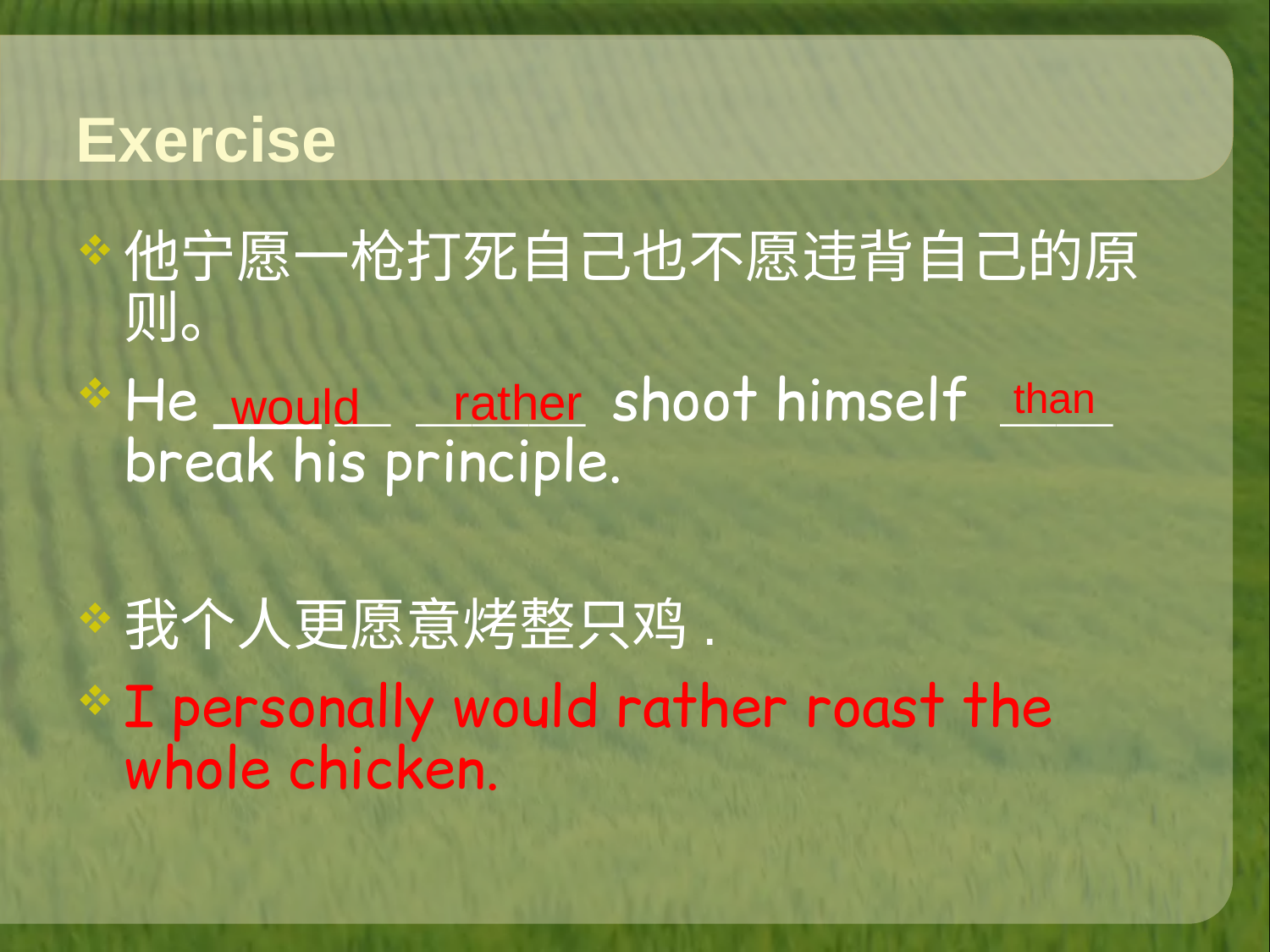

# Exercise
他宁愿一枪打死自己也不愿违背自己的原则。
He ___＿  ＿＿＿ shoot himself ＿＿ break his principle.

我个人更愿意烤整只鸡.
I personally would rather roast the whole chicken.
rather
than
would